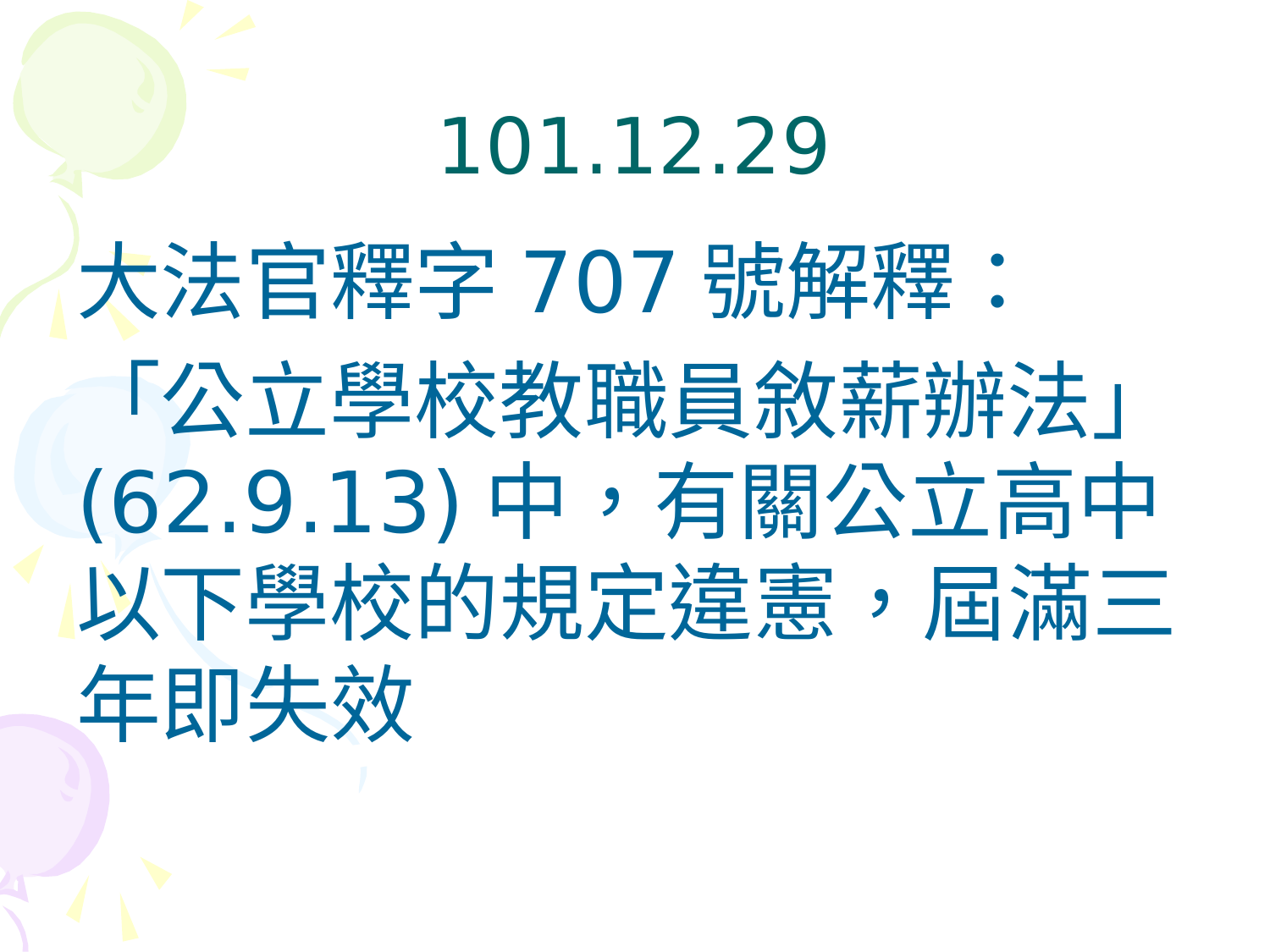

# 101.12.29
大法官釋字707號解釋：
「公立學校教職員敘薪辦法」(62.9.13)中，有關公立高中以下學校的規定違憲，屆滿三年即失效